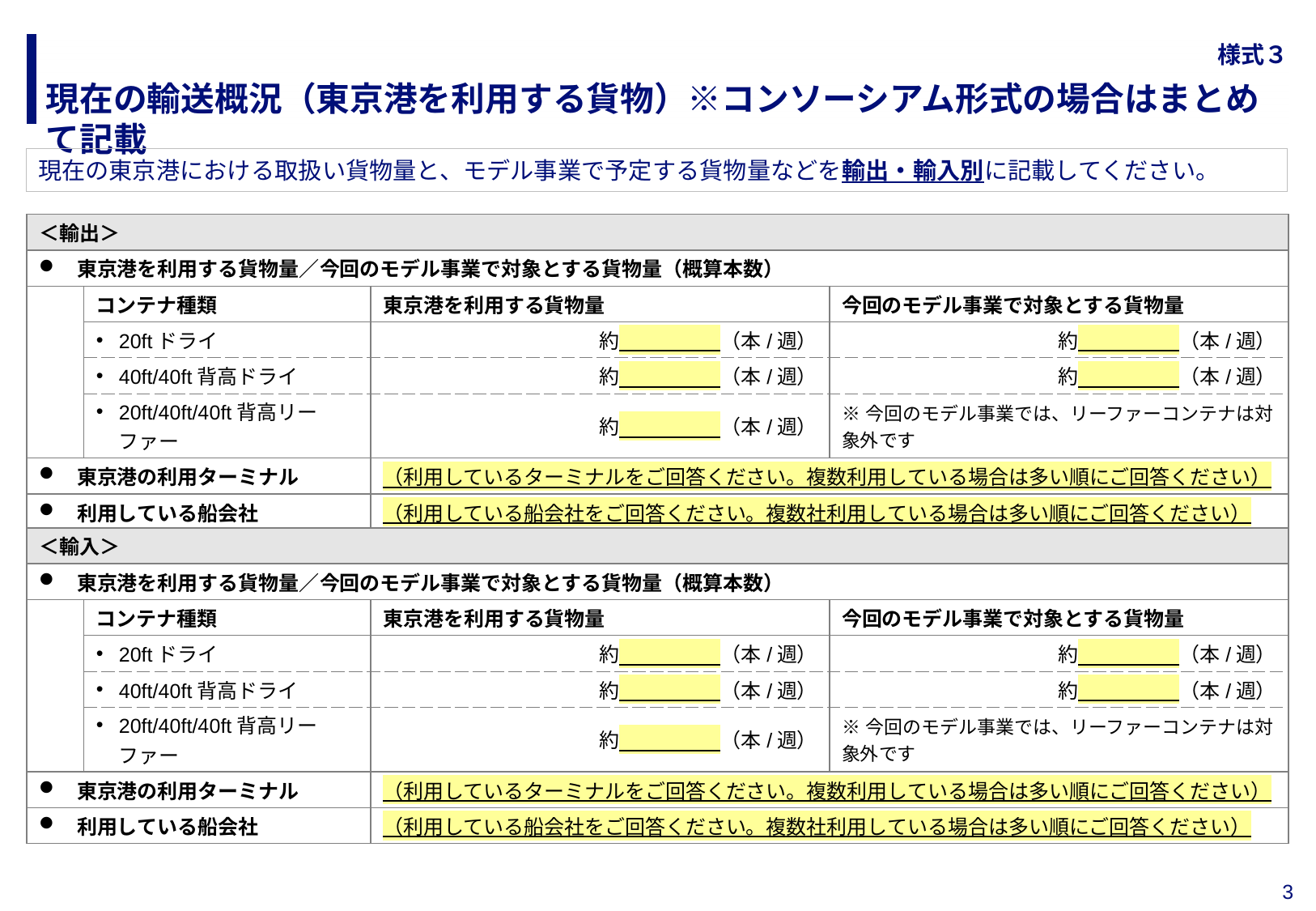

# 様式３
現在の輸送概況（東京港を利用する貨物）※コンソーシアム形式の場合はまとめて記載
現在の東京港における取扱い貨物量と、モデル事業で予定する貨物量などを輸出・輸入別に記載してください。
| ＜輸出＞ |  |  |  |
| --- | --- | --- | --- |
| 東京港を利用する貨物量／今回のモデル事業で対象とする貨物量（概算本数） |  |  |  |
|  | コンテナ種類 | 東京港を利用する貨物量 | 今回のモデル事業で対象とする貨物量 |
|  | 20ftドライ | 約　　　　　（本/週） | 約　　　　　（本/週） |
|  | 40ft/40ft背高ドライ | 約　　　　　（本/週） | 約　　　　　（本/週） |
|  | 20ft/40ft/40ft背高リーファー | 約　　　　　（本/週） | ※今回のモデル事業では、リーファーコンテナは対象外です |
| 東京港の利用ターミナル |  | （利用しているターミナルをご回答ください。複数利用している場合は多い順にご回答ください） |  |
| 利用している船会社 |  | （利用している船会社をご回答ください。複数社利用している場合は多い順にご回答ください） |  |
| ＜輸入＞ |  |  |  |
| --- | --- | --- | --- |
| 東京港を利用する貨物量／今回のモデル事業で対象とする貨物量（概算本数） |  |  |  |
|  | コンテナ種類 | 東京港を利用する貨物量 | 今回のモデル事業で対象とする貨物量 |
|  | 20ftドライ | 約　　　　　（本/週） | 約　　　　　（本/週） |
|  | 40ft/40ft背高ドライ | 約　　　　　（本/週） | 約　　　　　（本/週） |
|  | 20ft/40ft/40ft背高リーファー | 約　　　　　（本/週） | ※今回のモデル事業では、リーファーコンテナは対象外です |
| 東京港の利用ターミナル |  | （利用しているターミナルをご回答ください。複数利用している場合は多い順にご回答ください） |  |
| 利用している船会社 |  | （利用している船会社をご回答ください。複数社利用している場合は多い順にご回答ください） |  |